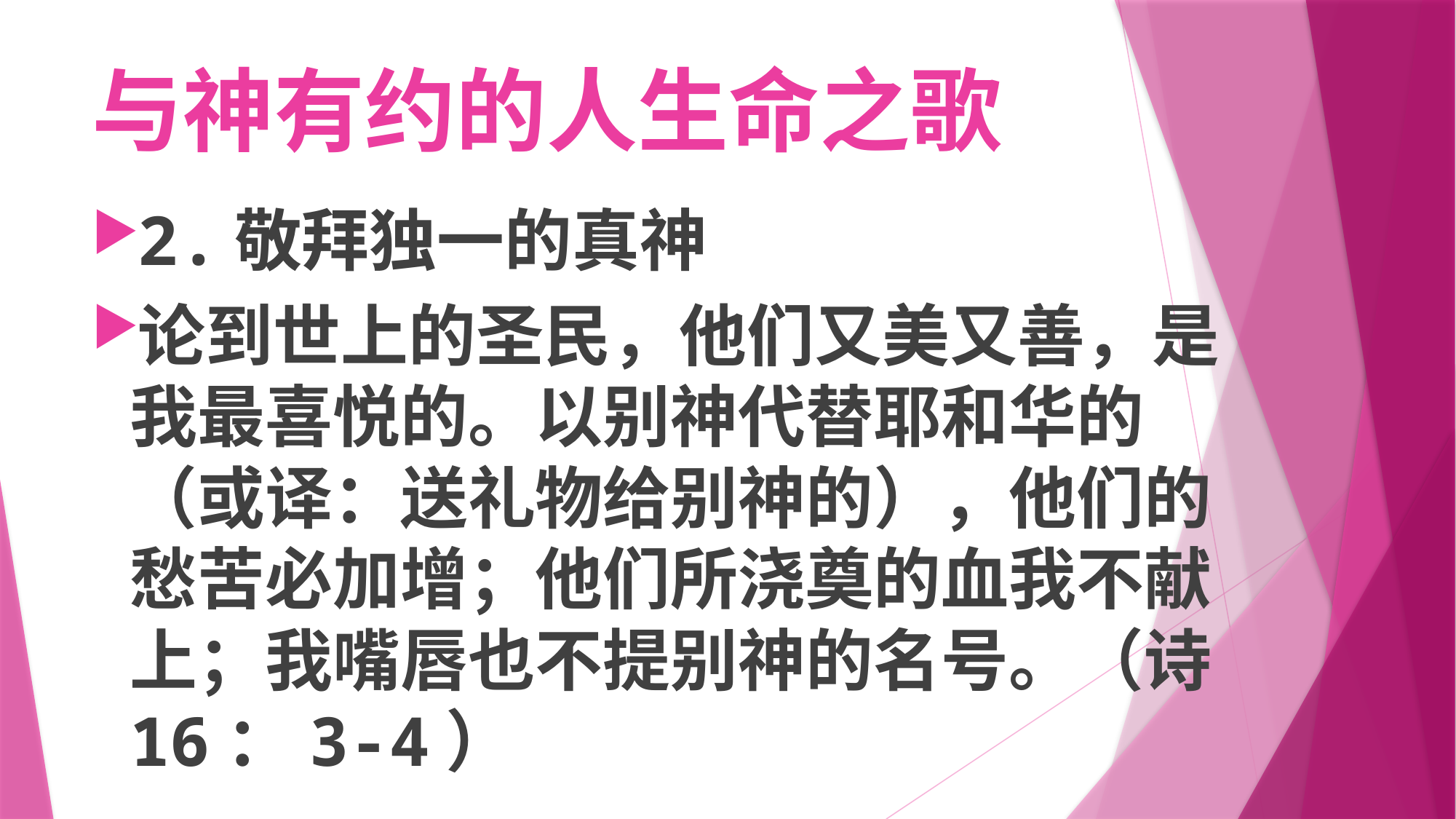

# 与神有约的人生命之歌
2.敬拜独一的真神
论到世上的圣民，他们又美又善，是我最喜悦的。以别神代替耶和华的（或译：送礼物给别神的），他们的愁苦必加增；他们所浇奠的血我不献上；我嘴唇也不提别神的名号。（诗16：3-4）